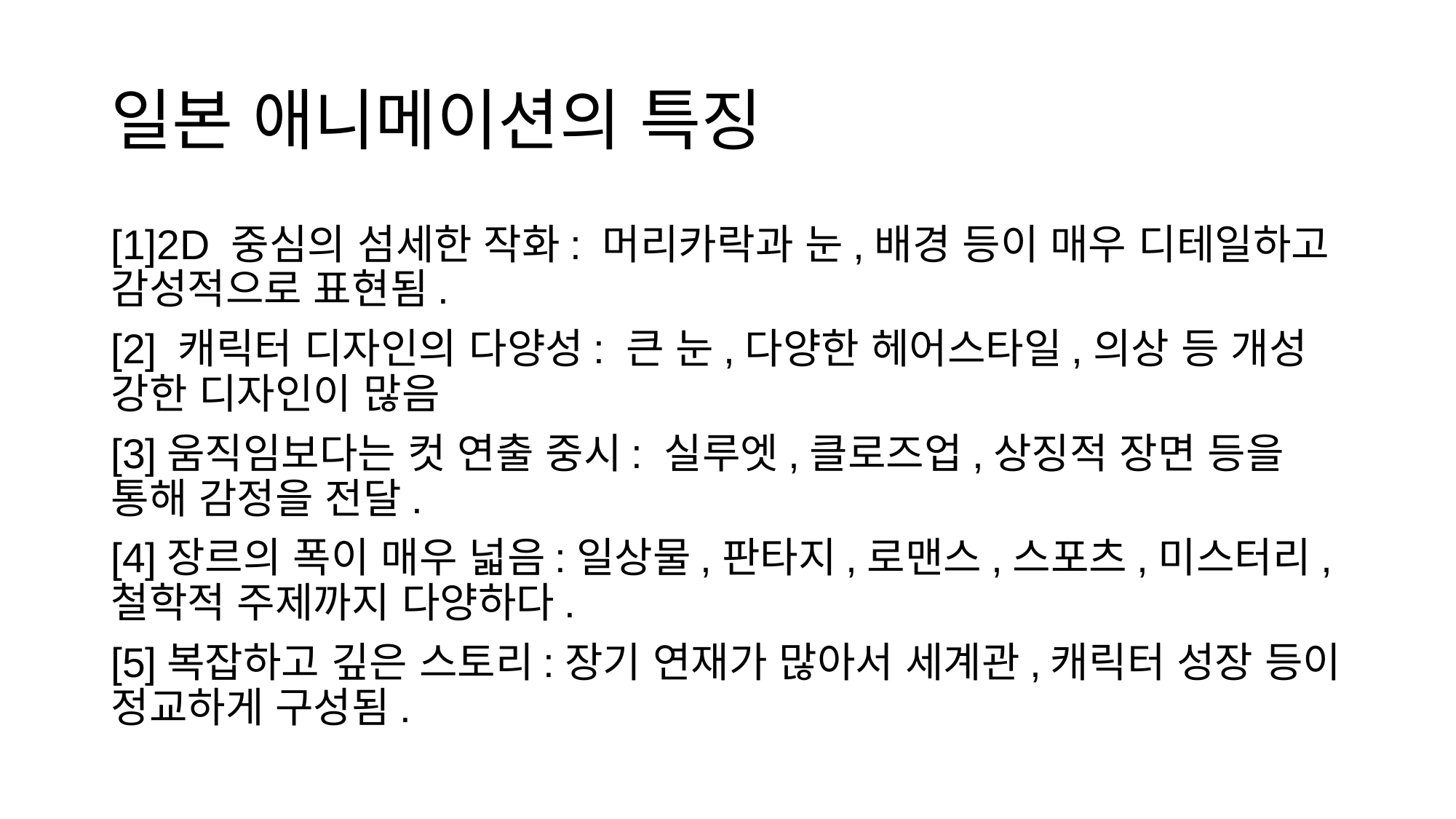

# 일본 애니메이션의 특징
[1]2D 중심의 섬세한 작화: 머리카락과 눈,배경 등이 매우 디테일하고 감성적으로 표현됨.
[2] 캐릭터 디자인의 다양성: 큰 눈,다양한 헤어스타일,의상 등 개성 강한 디자인이 많음
[3]움직임보다는 컷 연출 중시: 실루엣,클로즈업,상징적 장면 등을 통해 감정을 전달.
[4]장르의 폭이 매우 넓음:일상물,판타지,로맨스,스포츠,미스터리,철학적 주제까지 다양하다.
[5]복잡하고 깊은 스토리:장기 연재가 많아서 세계관,캐릭터 성장 등이 정교하게 구성됨.